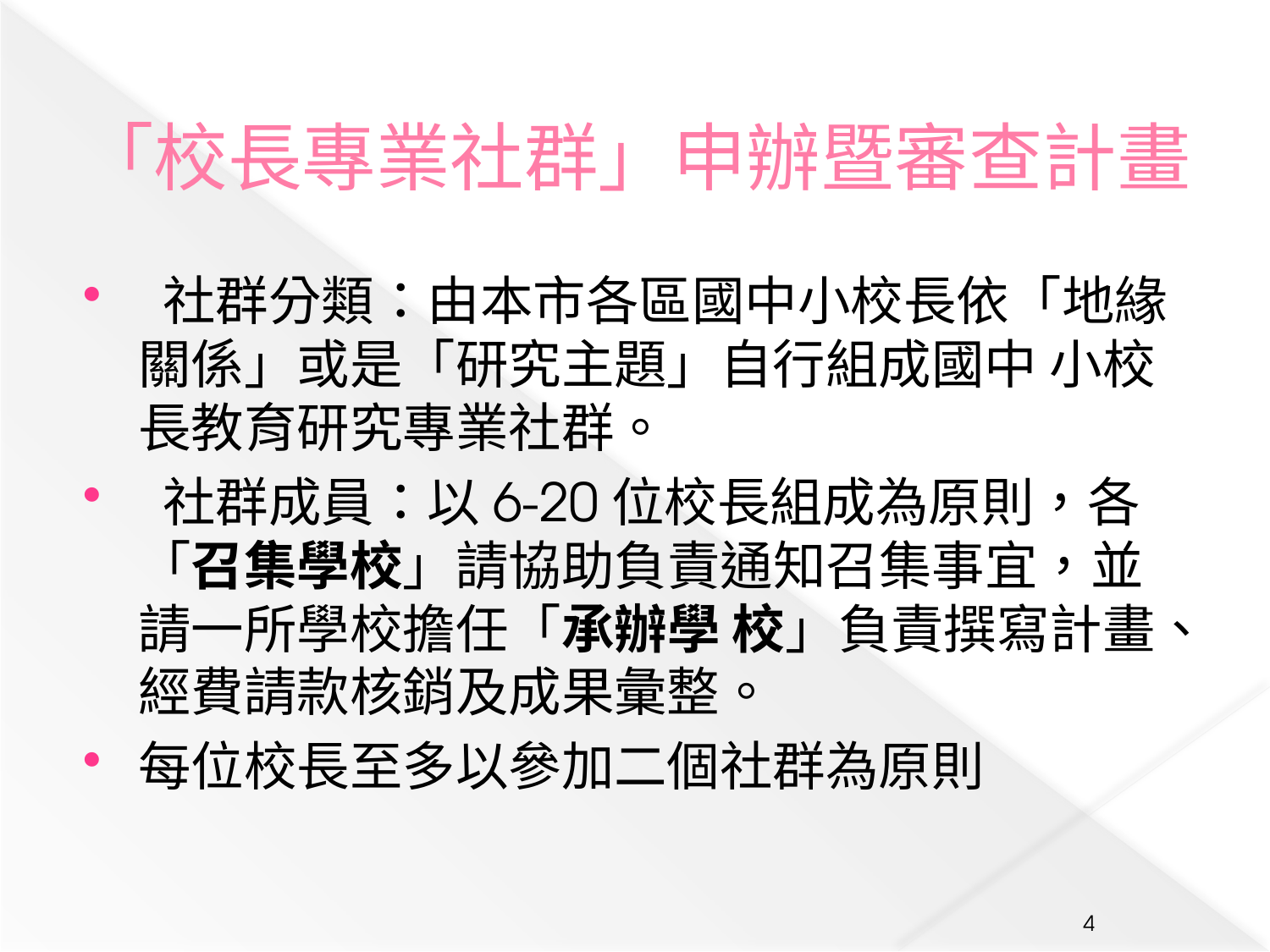

#
「校長專業社群」申辦暨審查計畫
 社群分類：由本市各區國中小校長依「地緣關係」或是「研究主題」自行組成國中 小校長教育研究專業社群。
 社群成員：以6-20位校長組成為原則，各「召集學校」請協助負責通知召集事宜，並請一所學校擔任「承辦學 校」負責撰寫計畫、經費請款核銷及成果彙整。
每位校長至多以參加二個社群為原則

4